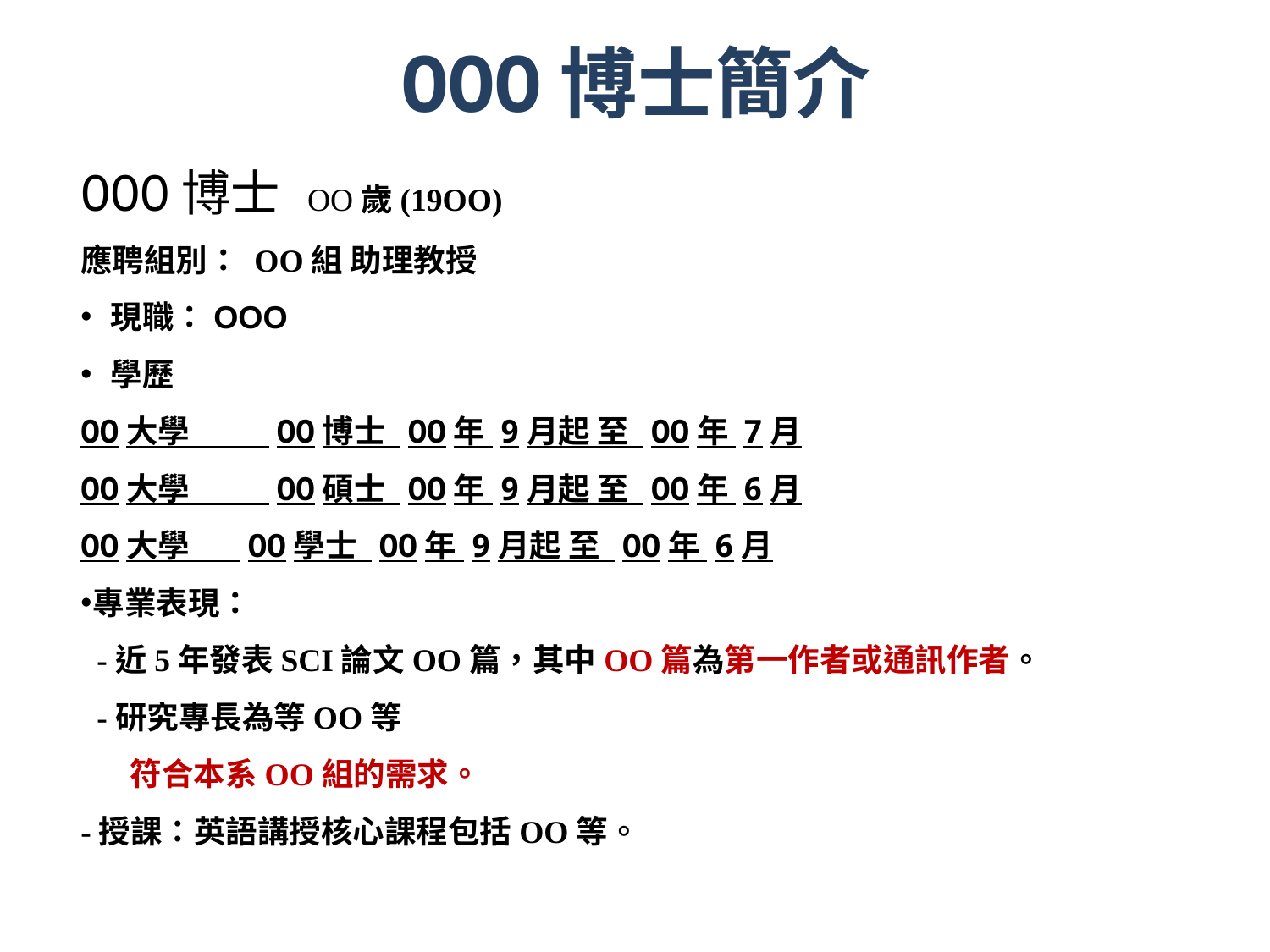

# OOO博士簡介
OOO博士  OO歲(19OO)
應聘組別： OO組 助理教授
現職：OOO
學歷
OO大學           OO博士  OO年 9月起 至  OO年 7月
OO大學           OO碩士  OO年 9月起 至  OO年 6月
OO大學       OO學士  OO年 9月起 至  OO年 6月
專業表現：
  -近5年發表SCI論文OO篇，其中OO篇為第一作者或通訊作者。
  -研究專長為等OO等
	符合本系OO組的需求。
-授課：英語講授核心課程包括OO等。